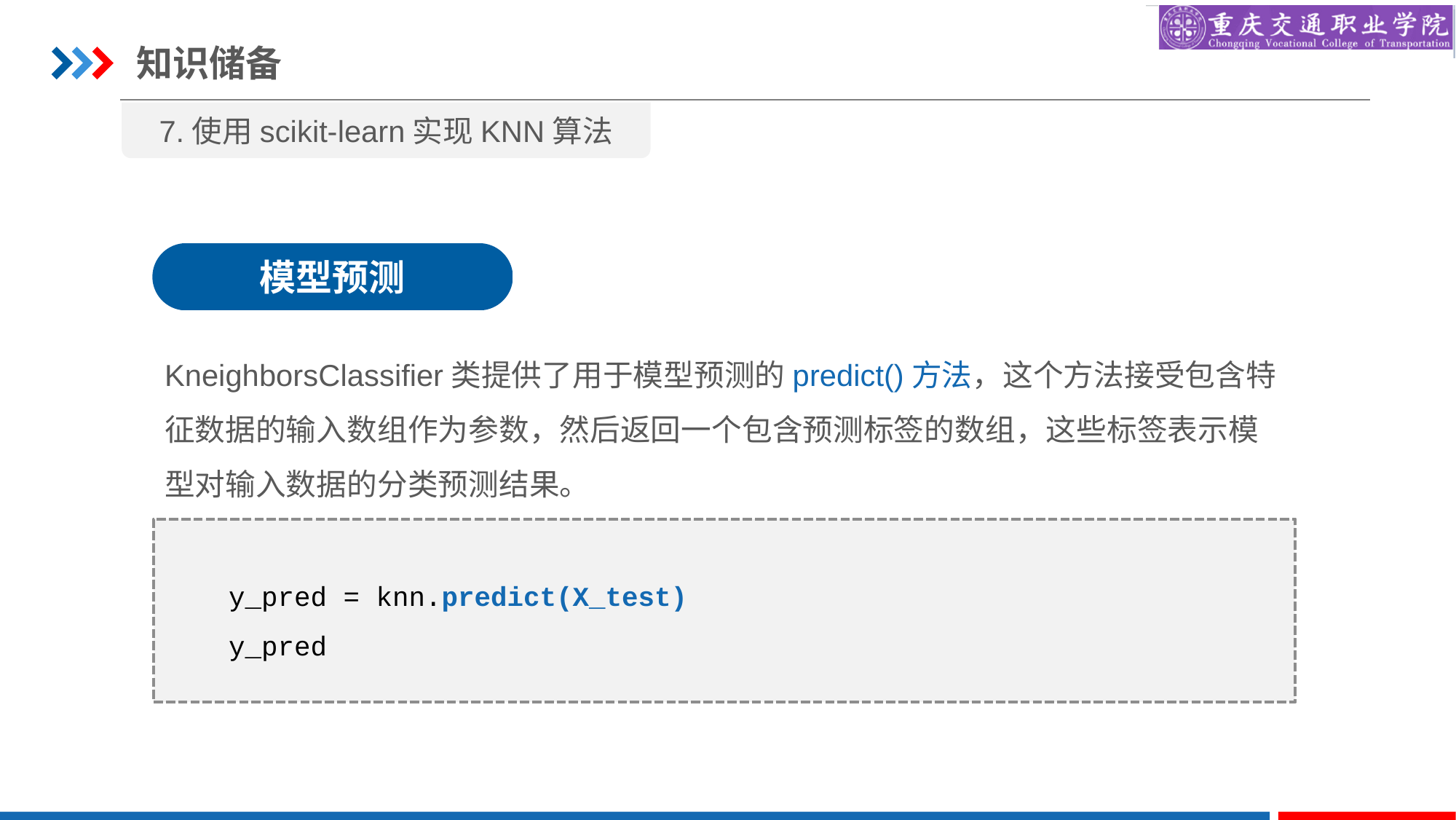

知识储备

7.使用scikit-learn实现KNN算法
模型预测
KneighborsClassifier类提供了用于模型预测的predict()方法，这个方法接受包含特征数据的输入数组作为参数，然后返回一个包含预测标签的数组，这些标签表示模型对输入数据的分类预测结果。

y_pred = knn.predict(X_test)
y_pred